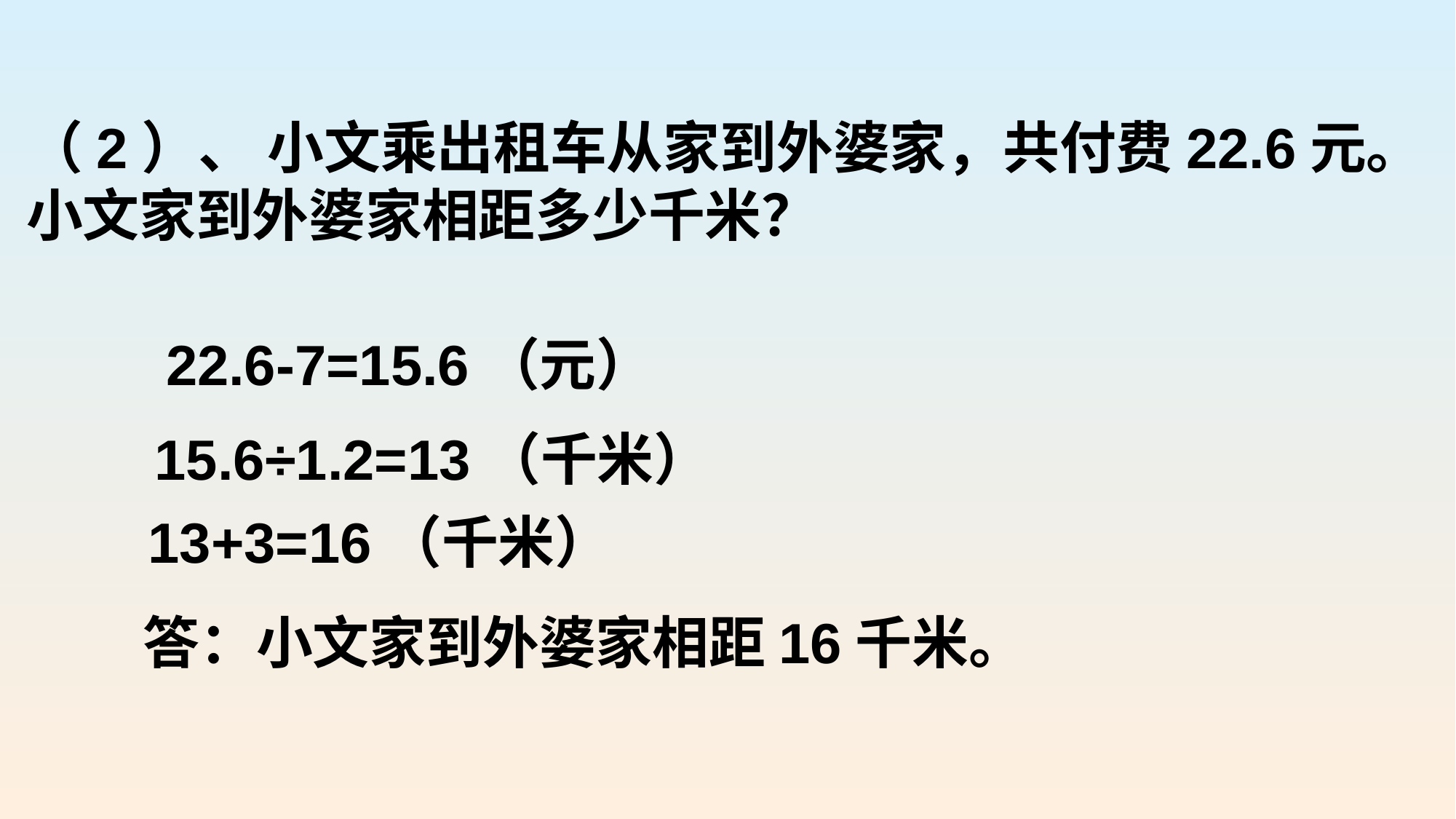

（2）、 小文乘出租车从家到外婆家，共付费22.6元。小文家到外婆家相距多少千米？
22.6-7=15.6（元）
15.6÷1.2=13（千米）
13+3=16（千米）
答：小文家到外婆家相距16千米。